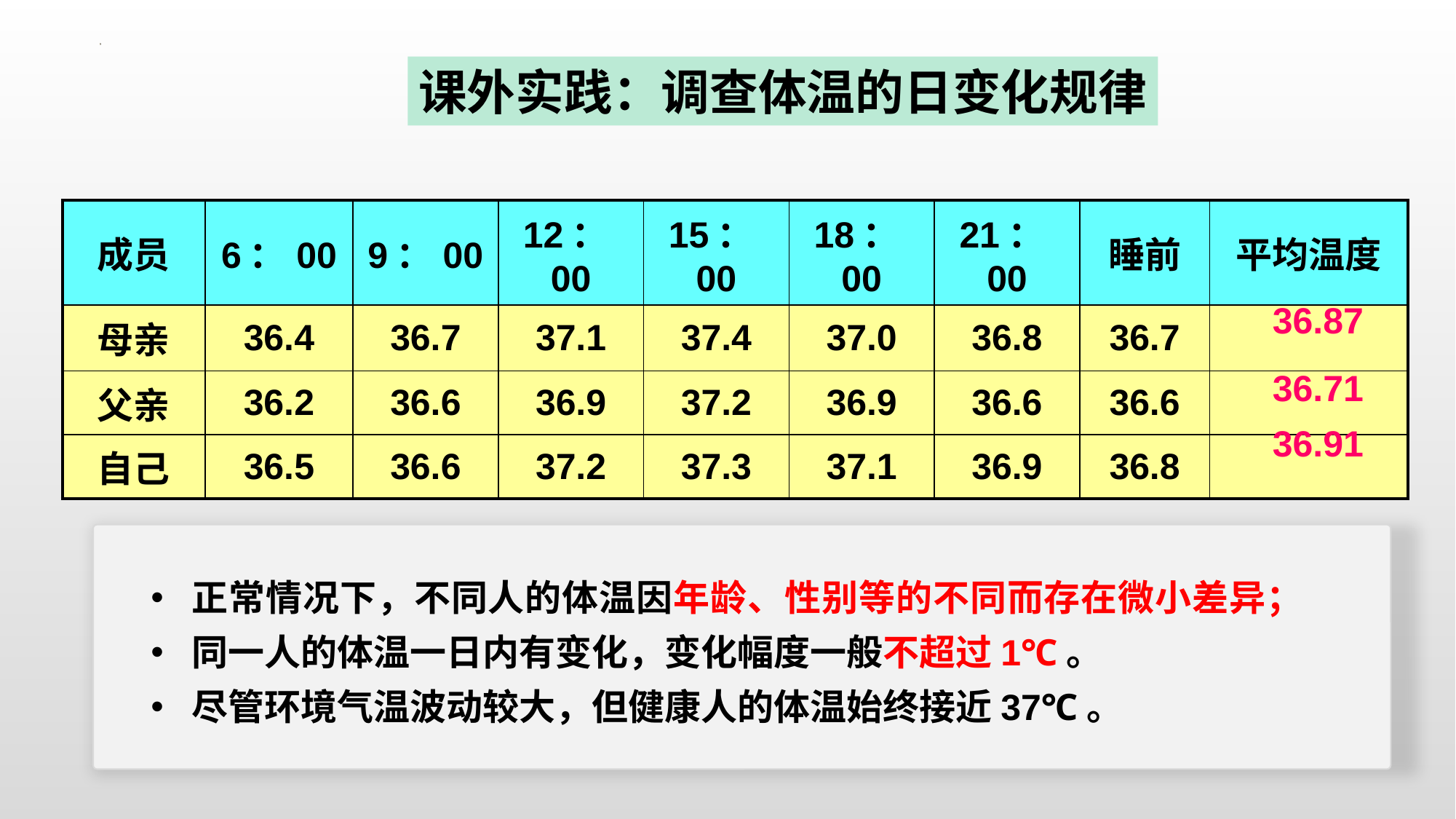

课外实践：调查体温的日变化规律
| 成员 | 6：00 | 9：00 | 12：00 | 15：00 | 18：00 | 21：00 | 睡前 | 平均温度 |
| --- | --- | --- | --- | --- | --- | --- | --- | --- |
| 母亲 | 36.4 | 36.7 | 37.1 | 37.4 | 37.0 | 36.8 | 36.7 |  |
| 父亲 | 36.2 | 36.6 | 36.9 | 37.2 | 36.9 | 36.6 | 36.6 |  |
| 自己 | 36.5 | 36.6 | 37.2 | 37.3 | 37.1 | 36.9 | 36.8 |  |
36.87
36.71
36.91

正常情况下，不同人的体温因年龄、性别等的不同而存在微小差异；
同一人的体温一日内有变化，变化幅度一般不超过1℃。
尽管环境气温波动较大，但健康人的体温始终接近37℃。